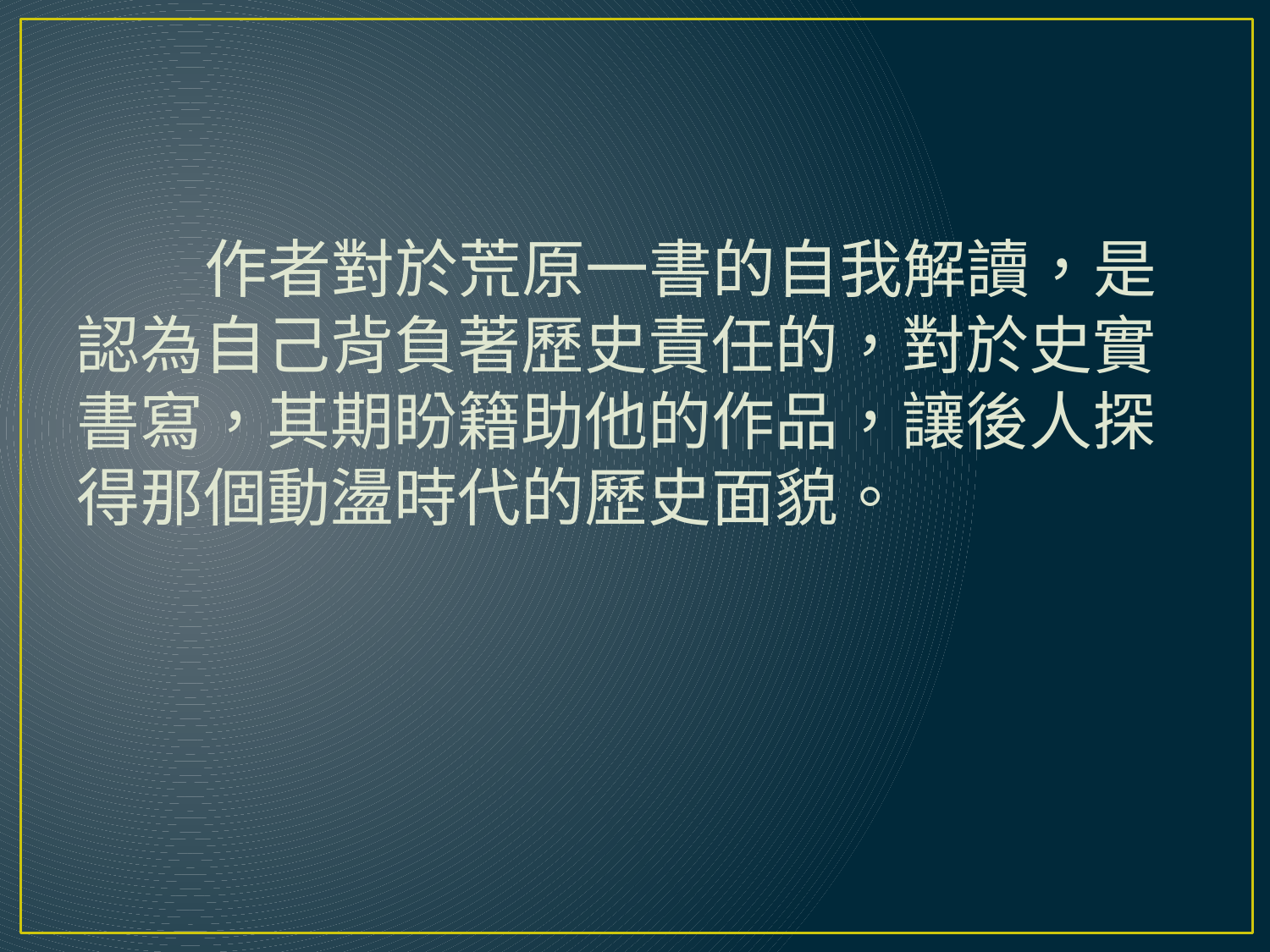

#
         作者對於荒原一書的自我解讀，是認為自己背負著歷史責任的，對於史實書寫，其期盼籍助他的作品，讓後人探得那個動盪時代的歷史面貌。